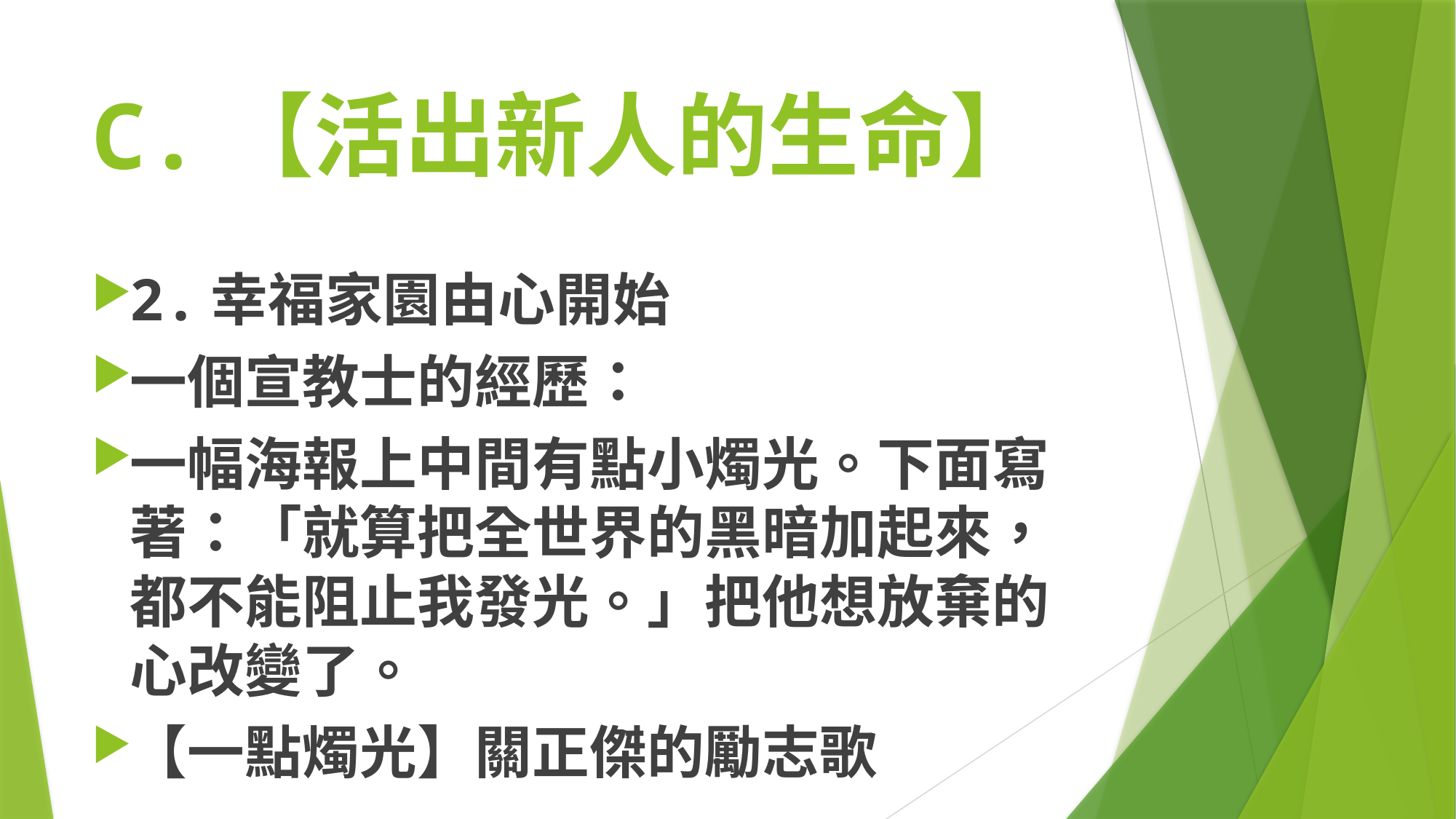

# C.【活出新人的生命】
2.幸福家園由心開始
一個宣教士的經歷：
一幅海報上中間有點小燭光。下面寫著：「就算把全世界的黑暗加起來，都不能阻止我發光。」把他想放棄的心改變了。
【一點燭光】關正傑的勵志歌